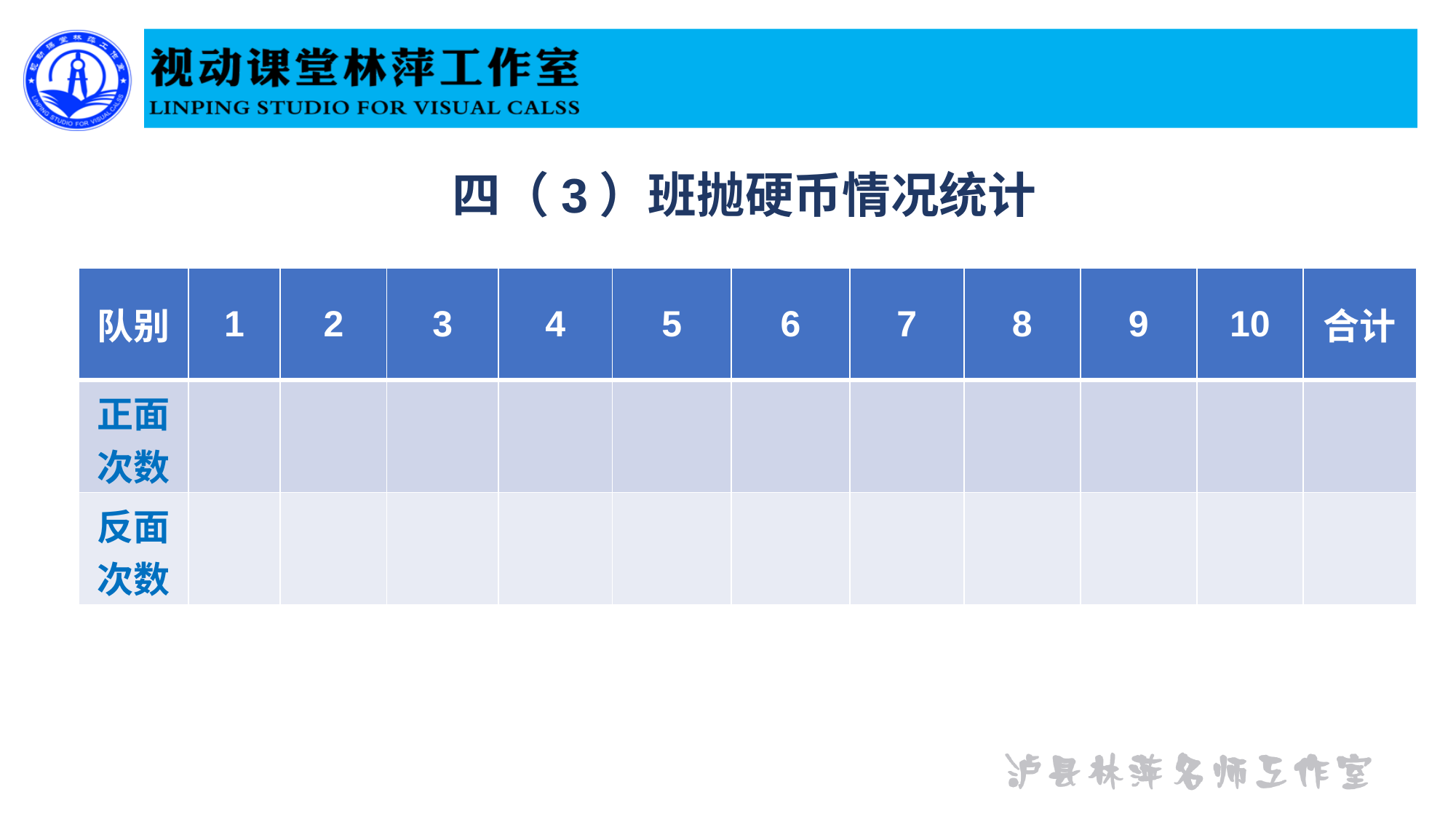

四（3）班抛硬币情况统计
| 队别 | 1 | 2 | 3 | 4 | 5 | 6 | 7 | 8 | 9 | 10 | 合计 |
| --- | --- | --- | --- | --- | --- | --- | --- | --- | --- | --- | --- |
| 正面次数 |  |  |  |  |  |  |  |  |  |  |  |
| 反面次数 |  |  |  |  |  |  |  |  |  |  |  |
01